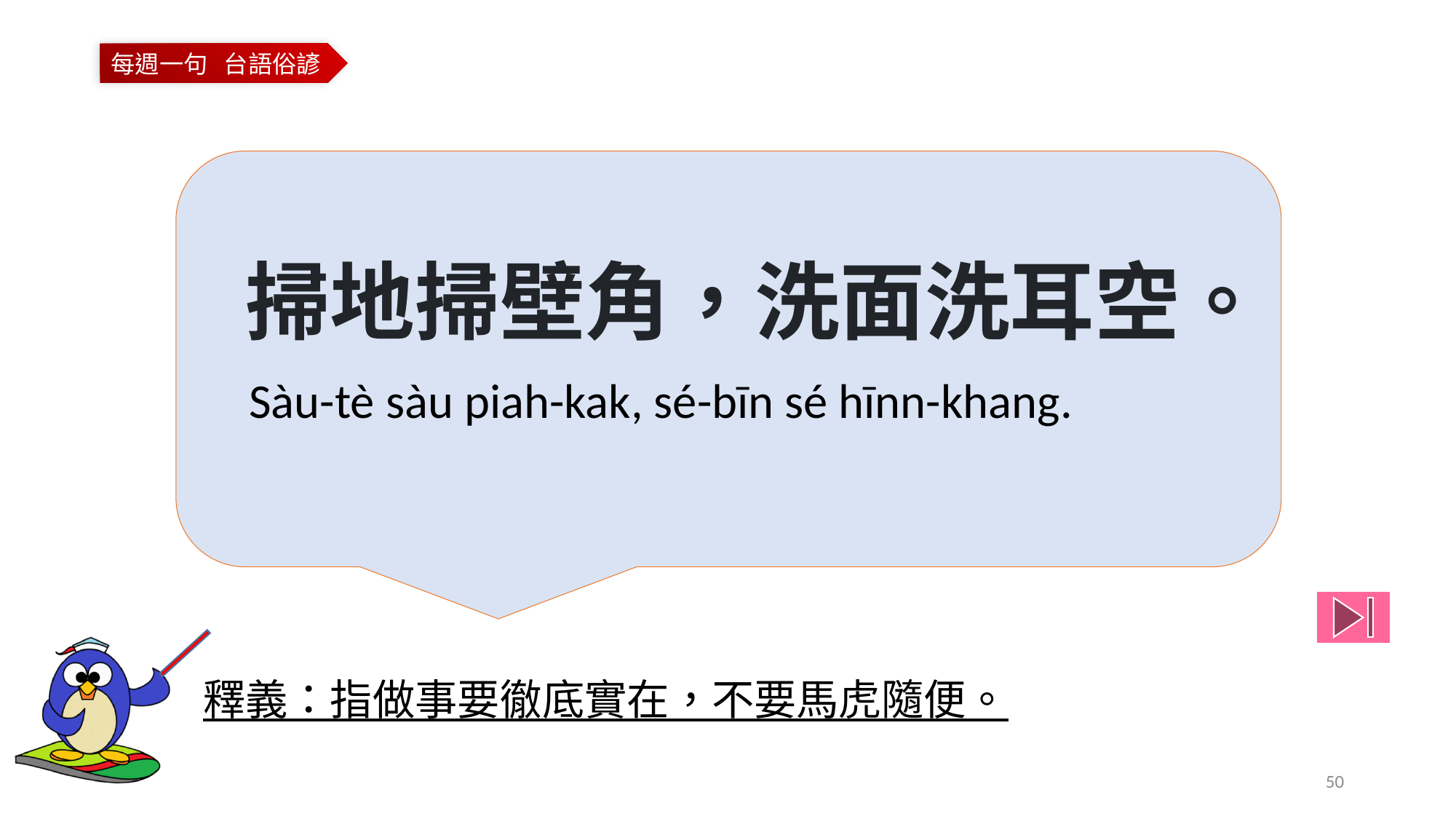

掃地掃壁角，洗面洗耳空。
Sàu-tè sàu piah-kak, sé-bīn sé hīnn-khang.

釋義：指做事要徹底實在，不要馬虎隨便。
50